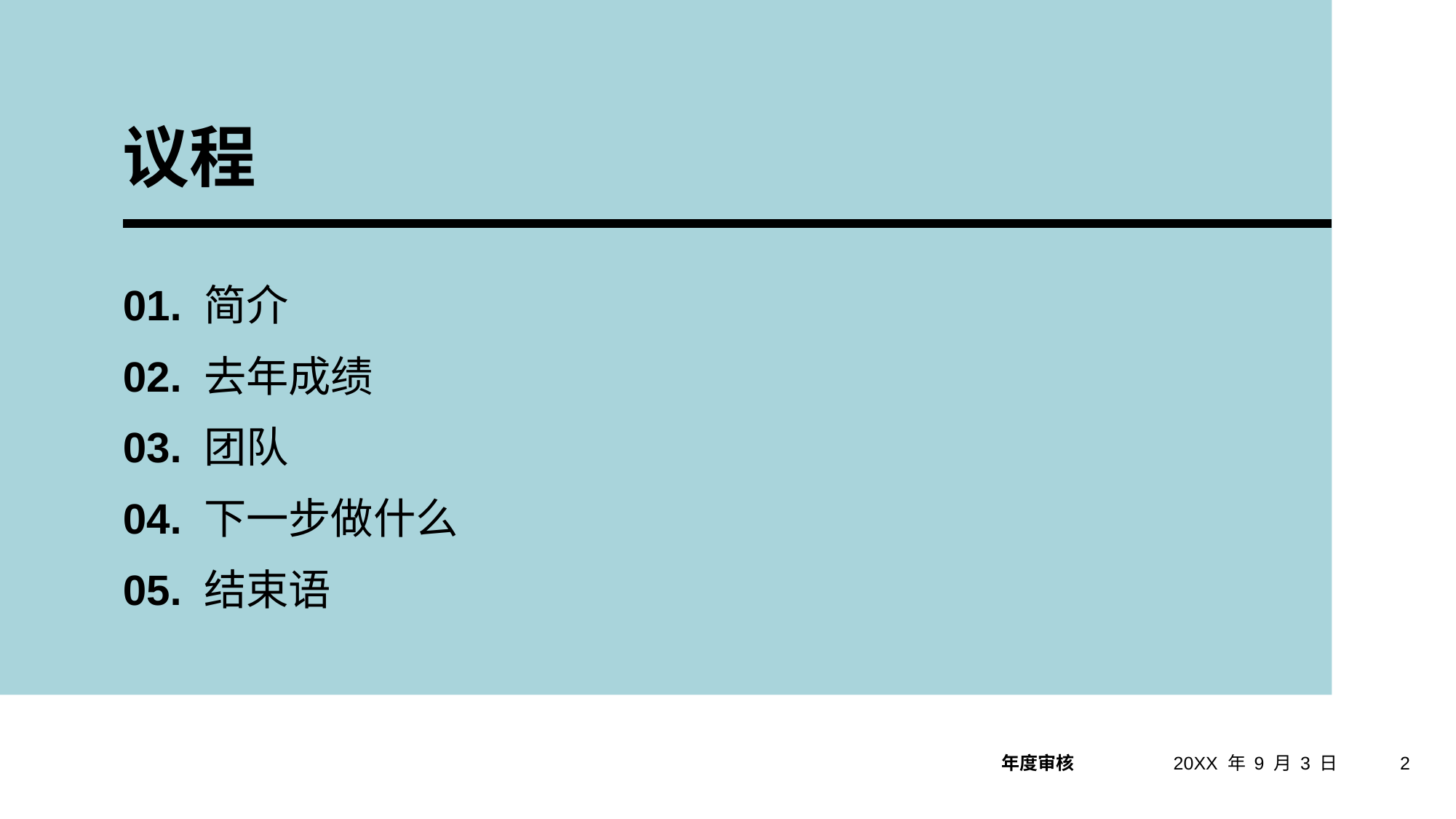

# 议程
01. 简介
02. 去年成绩
03. 团队
04. 下一步做什么
05. 结束语

20XX 年 9 月 3 日
2
年度审核